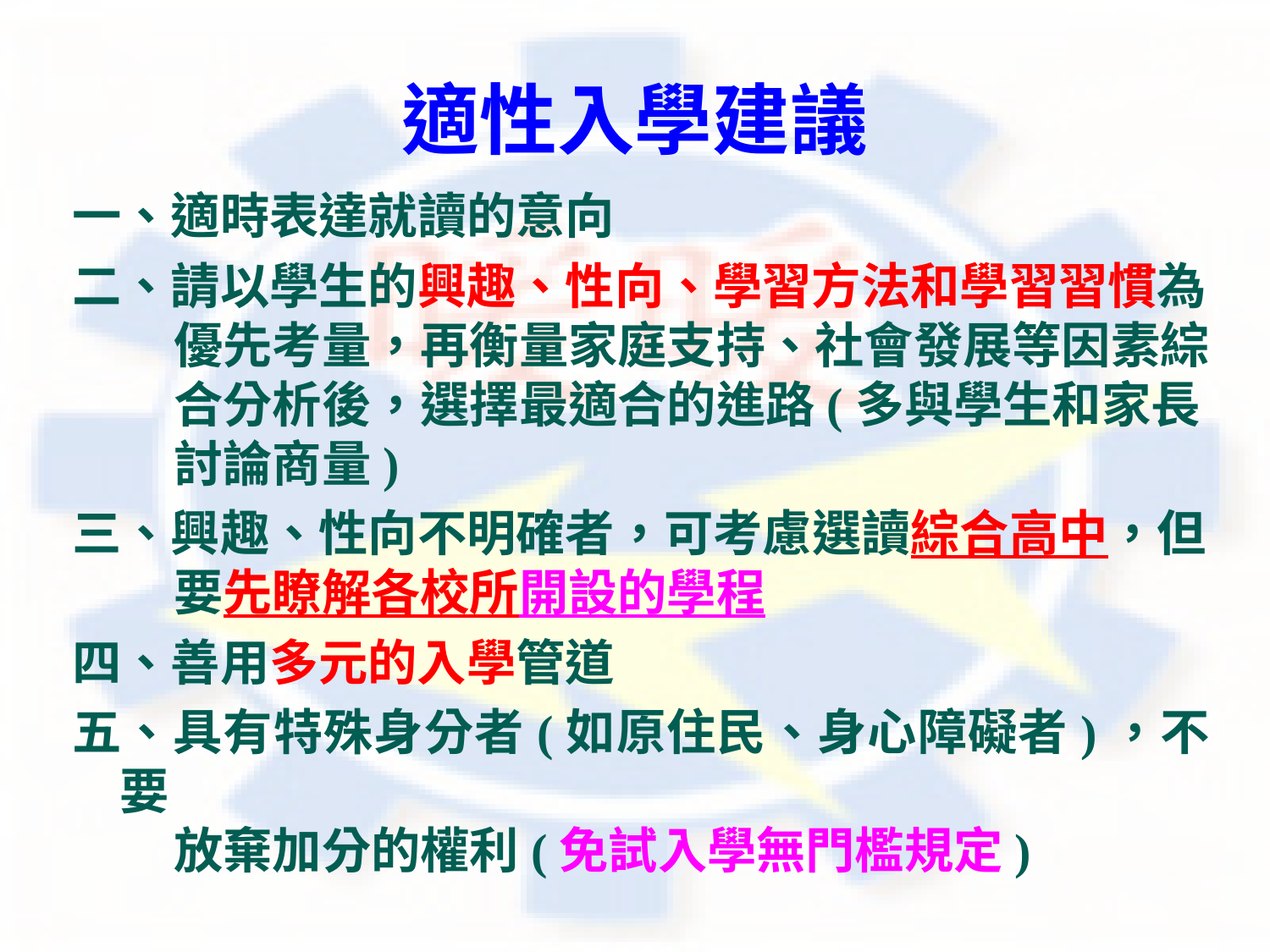

# 適性入學建議
一、適時表達就讀的意向
二、請以學生的興趣、性向、學習方法和學習習慣為
        優先考量，再衡量家庭支持、社會發展等因素綜
        合分析後，選擇最適合的進路(多與學生和家長
        討論商量)
三、興趣、性向不明確者，可考慮選讀綜合高中，但
        要先瞭解各校所開設的學程
四、善用多元的入學管道
五、具有特殊身分者(如原住民、身心障礙者)，不要
        放棄加分的權利(免試入學無門檻規定)